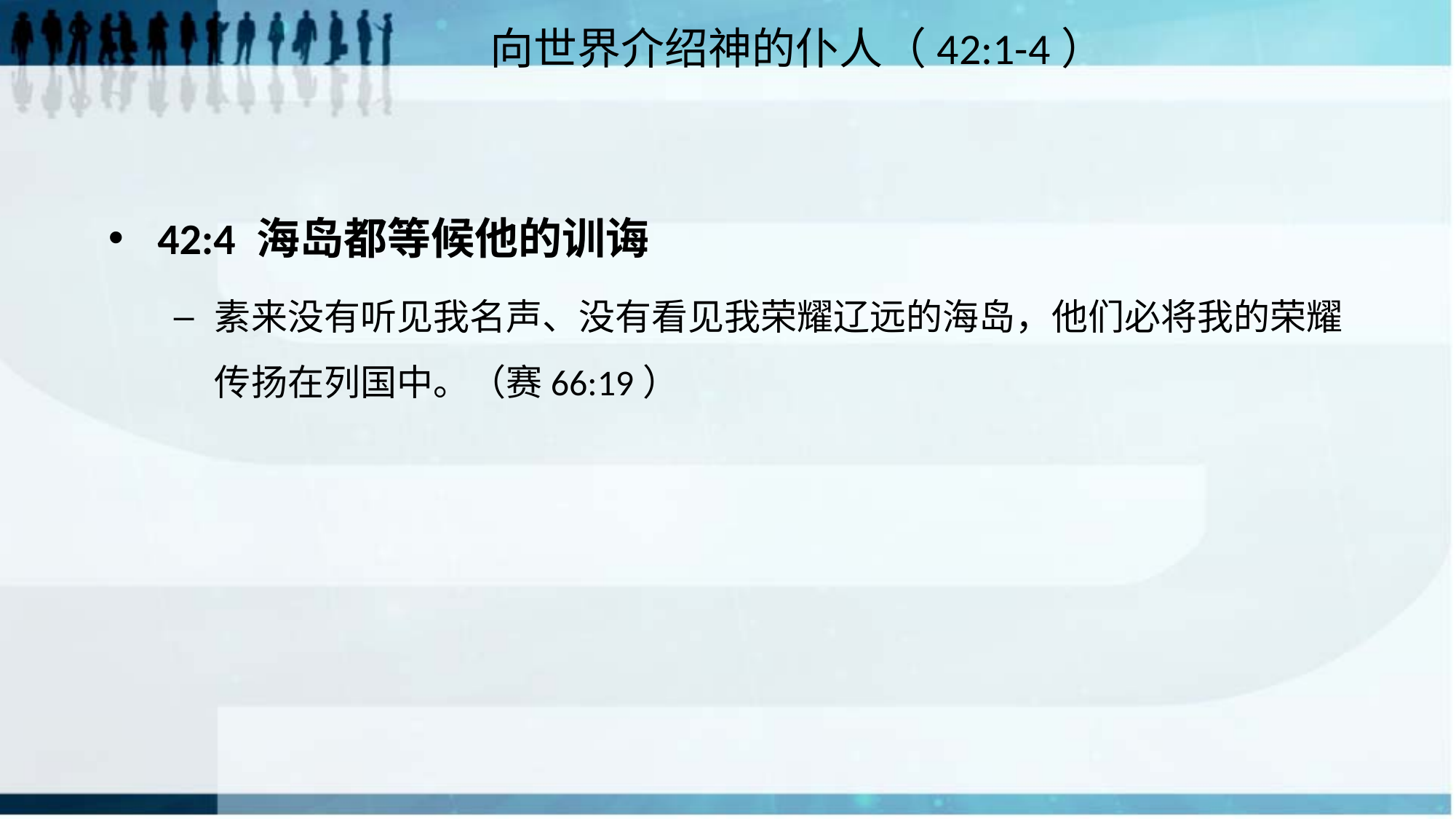

# 向世界介绍神的仆人（42:1-4）
42:4 海岛都等候他的训诲
素来没有听见我名声、没有看见我荣耀辽远的海岛，他们必将我的荣耀传扬在列国中。（赛66:19）